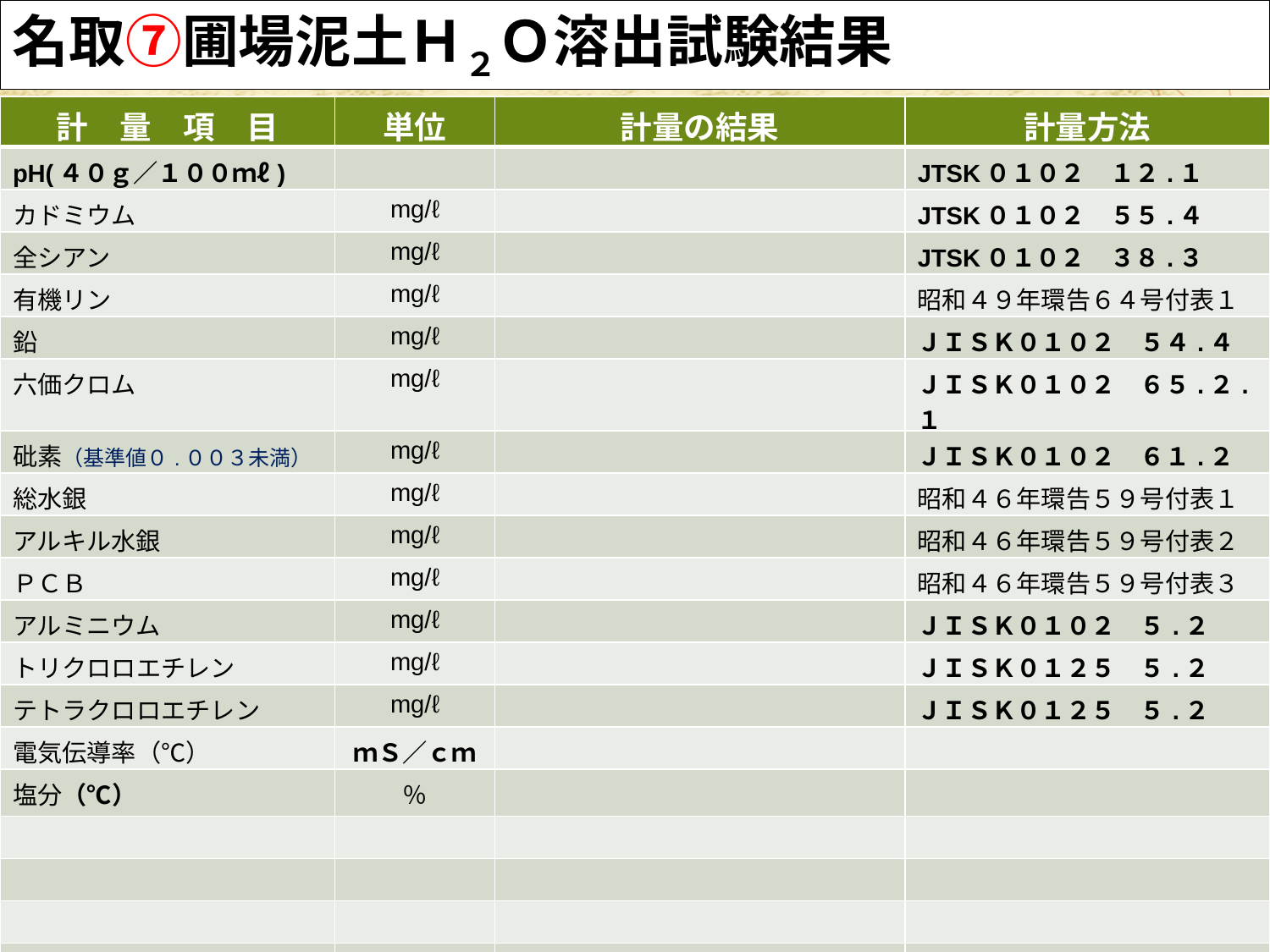

名取⑦圃場泥土Ｈ２Ｏ溶出試験結果
| 計　量　項　目 | 単位 | 計量の結果 | 計量方法 |
| --- | --- | --- | --- |
| pH(４０ｇ／１００ｍℓ) |  |  | JTSK０１０２　１２.１ |
| カドミウム | mg/ℓ |  | JTSK０１０２　５５.４ |
| 全シアン | mg/ℓ |  | JTSK０１０２　３８.３ |
| 有機リン | mg/ℓ |  | 昭和４９年環告６４号付表１ |
| 鉛 | mg/ℓ |  | ＪＩＳＫ０１０２　５４.４ |
| 六価クロム | mg/ℓ |  | ＪＩＳＫ０１０２　６５.２.１ |
| 砒素（基準値０.００３未満） | mg/ℓ |  | ＪＩＳＫ０１０２　６１.２ |
| 総水銀 | mg/ℓ |  | 昭和４６年環告５９号付表１ |
| アルキル水銀 | mg/ℓ |  | 昭和４６年環告５９号付表２ |
| ＰＣＢ | mg/ℓ |  | 昭和４６年環告５９号付表３ |
| アルミニウム | mg/ℓ |  | ＪＩＳＫ０１０２　５.２ |
| トリクロロエチレン | mg/ℓ |  | ＪＩＳＫ０１２５　５.２ |
| テトラクロロエチレン | mg/ℓ |  | ＪＩＳＫ０１２５　５.２ |
| 電気伝導率（℃） | ｍＳ／ｃｍ |  |  |
| 塩分（℃） | ％ |  |  |
|  |  |  |  |
|  |  |  |  |
|  |  |  |  |
|  |  |  |  |